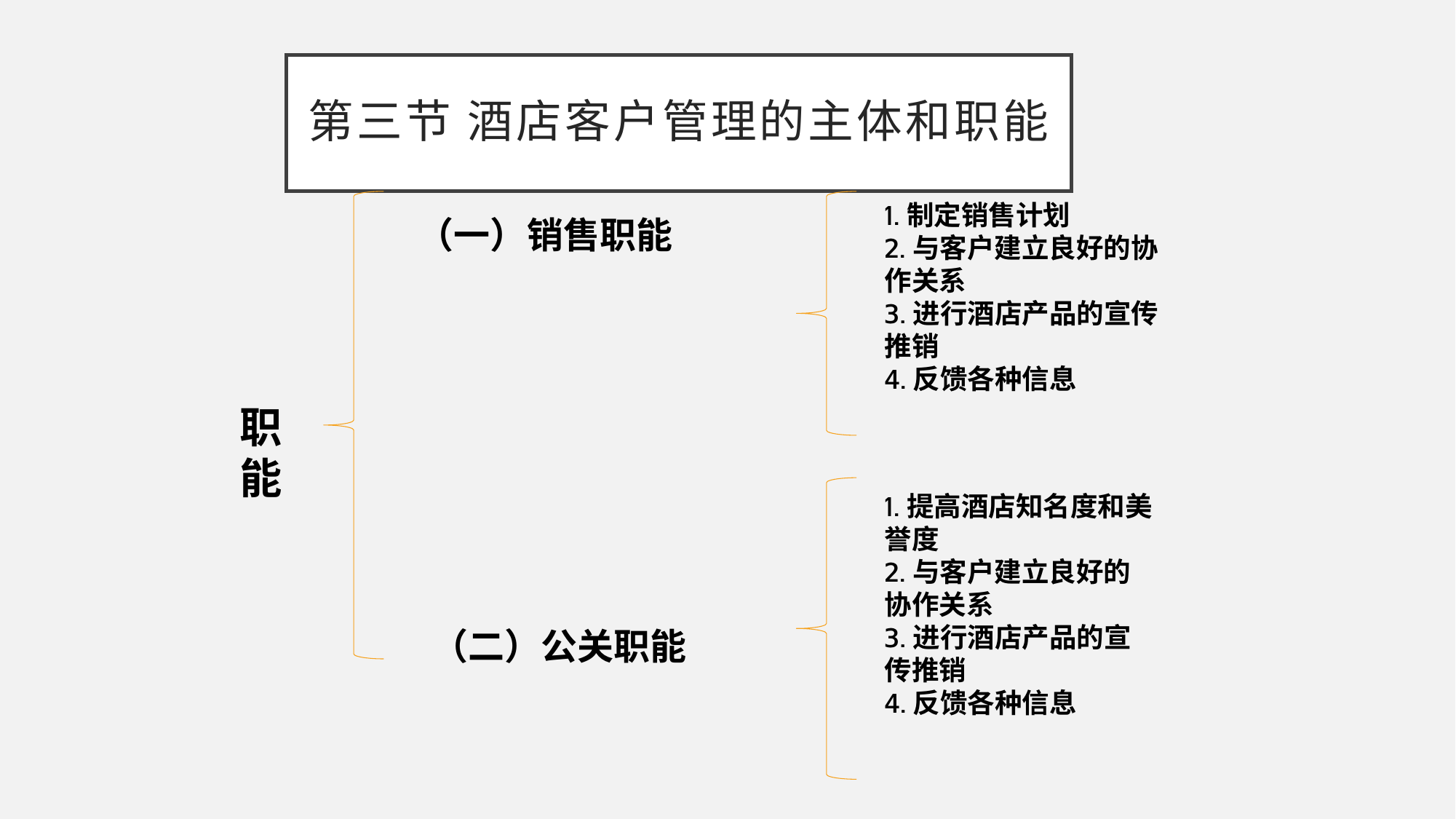

# 第三节 酒店客户管理的主体和职能

1.制定销售计划
2.与客户建立良好的协作关系
3.进行酒店产品的宣传推销
4.反馈各种信息
（一）销售职能

职能

1.提高酒店知名度和美誉度
2.与客户建立良好的协作关系
3.进行酒店产品的宣传推销
4.反馈各种信息

（二）公关职能